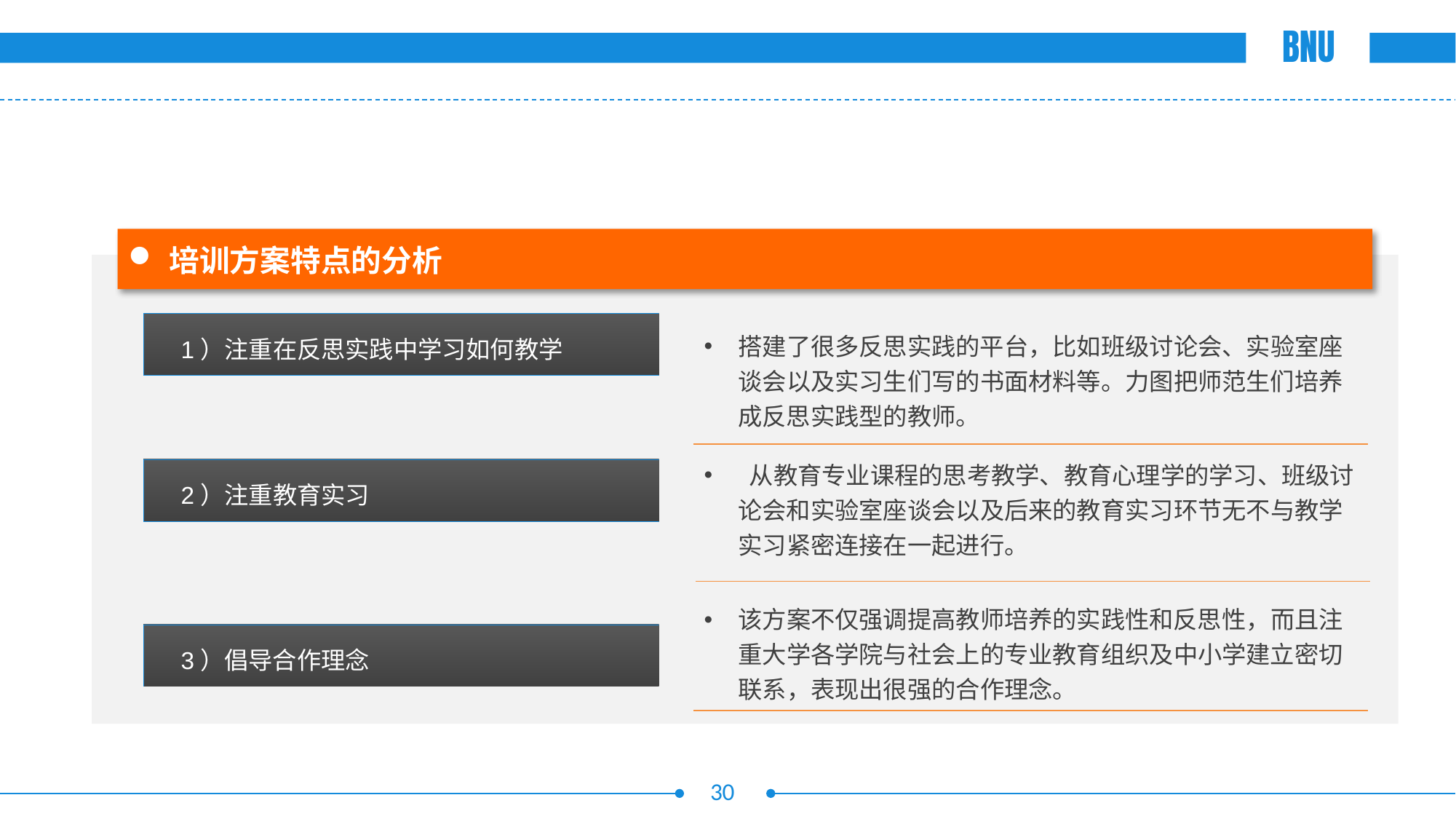

培训方案特点的分析
    1）注重在反思实践中学习如何教学
搭建了很多反思实践的平台，比如班级讨论会、实验室座谈会以及实习生们写的书面材料等。力图把师范生们培养成反思实践型的教师。
 从教育专业课程的思考教学、教育心理学的学习、班级讨论会和实验室座谈会以及后来的教育实习环节无不与教学实习紧密连接在一起进行。
    2）注重教育实习
该方案不仅强调提高教师培养的实践性和反思性，而且注重大学各学院与社会上的专业教育组织及中小学建立密切联系，表现出很强的合作理念。
    3）倡导合作理念